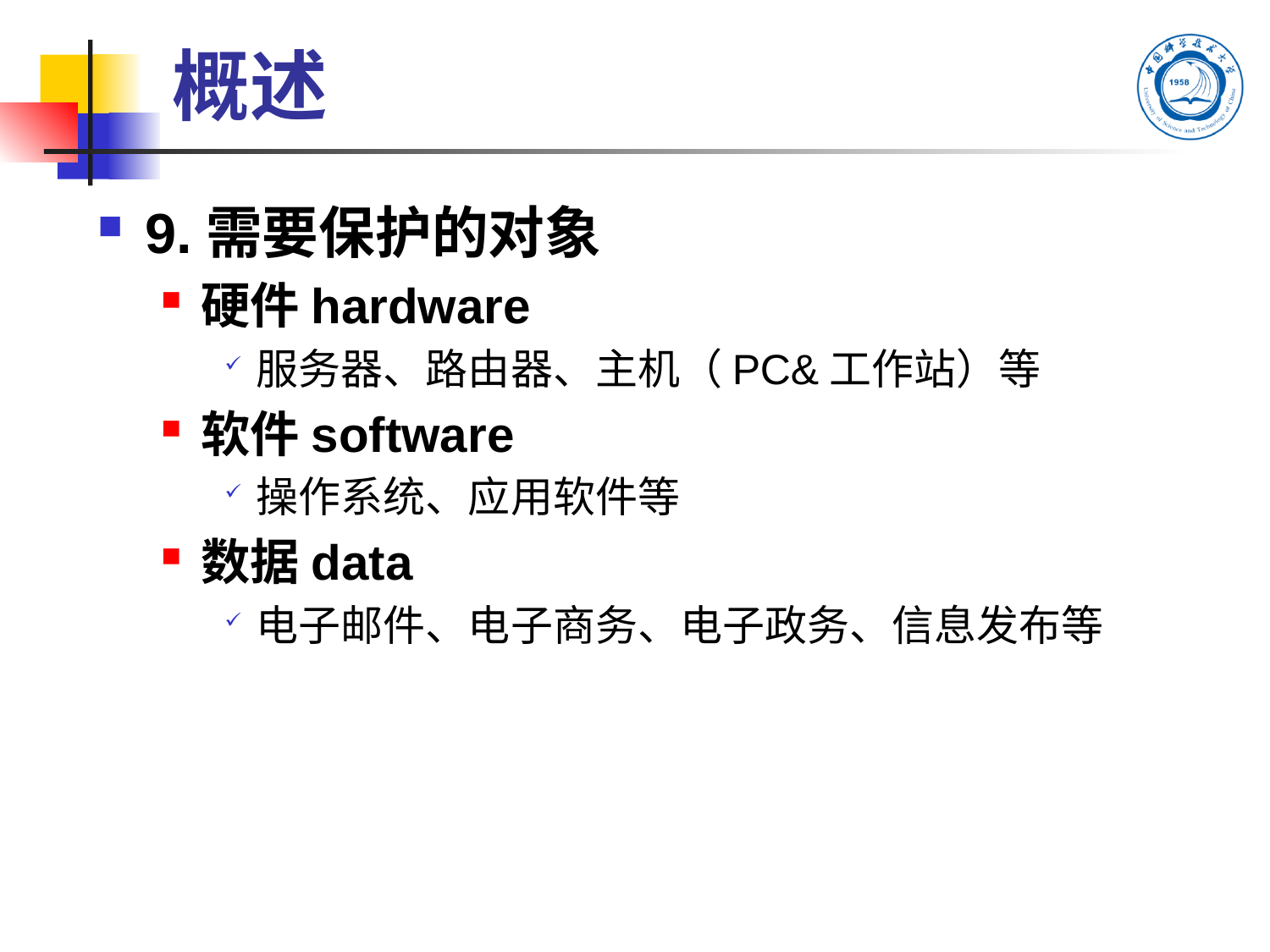

# 概述
9.需要保护的对象
硬件hardware
服务器、路由器、主机（PC&工作站）等
软件software
操作系统、应用软件等
数据data
电子邮件、电子商务、电子政务、信息发布等